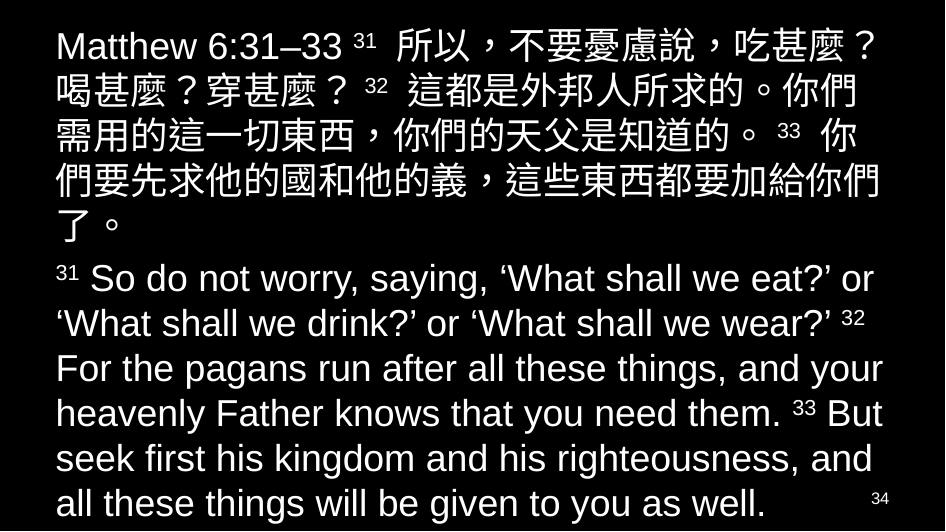

Matthew 6:31–33 31 所以，不要憂慮說，吃甚麼？喝甚麼？穿甚麼？32 這都是外邦人所求的。你們需用的這一切東西，你們的天父是知道的。33 你們要先求他的國和他的義，這些東西都要加給你們了。
31 So do not worry, saying, ‘What shall we eat?’ or ‘What shall we drink?’ or ‘What shall we wear?’ 32 For the pagans run after all these things, and your heavenly Father knows that you need them. 33 But seek first his kingdom and his righteousness, and all these things will be given to you as well.

34